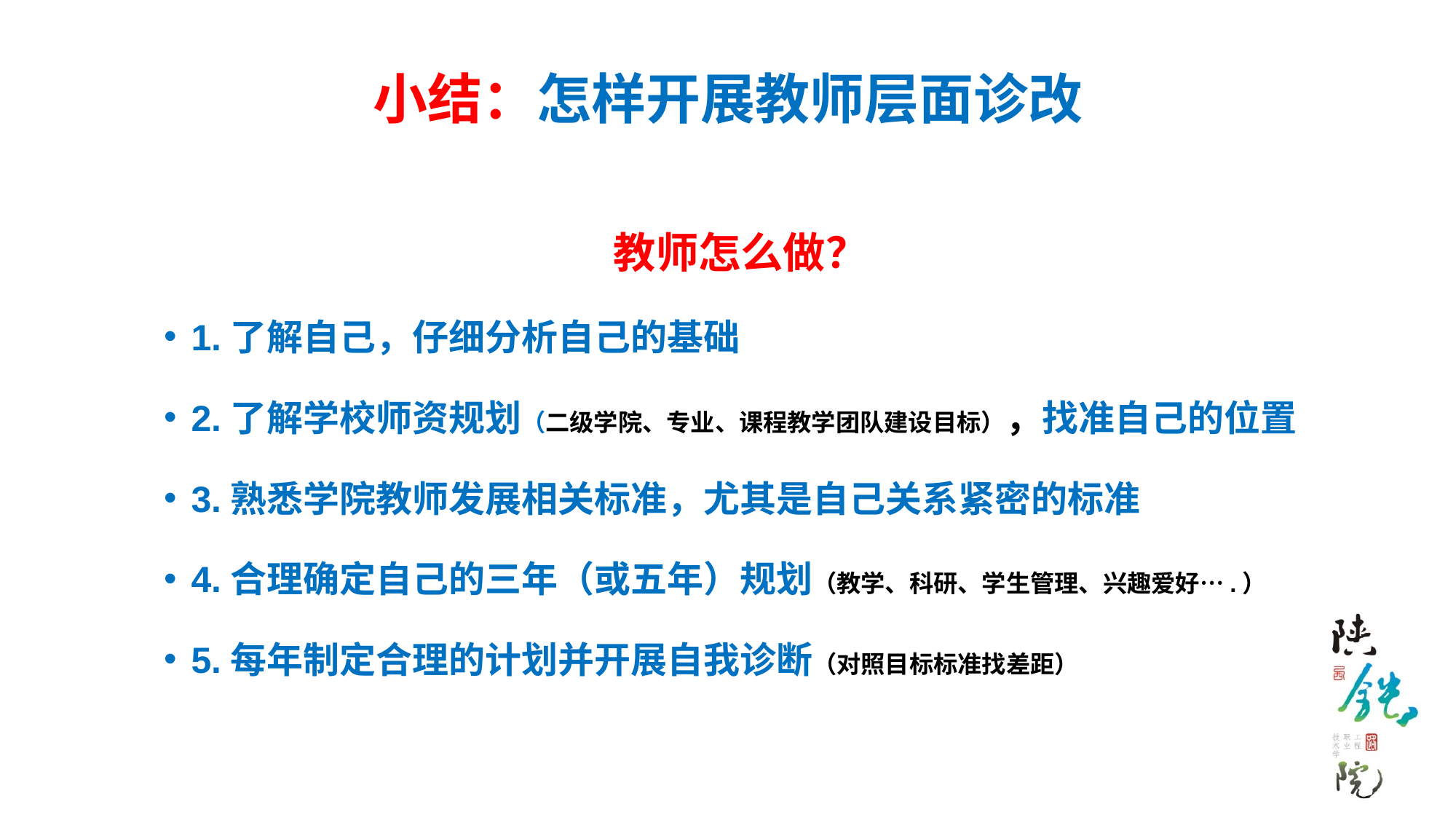

# 小结：怎样开展教师层面诊改
教师怎么做？
1.了解自己，仔细分析自己的基础
2.了解学校师资规划（二级学院、专业、课程教学团队建设目标），找准自己的位置
3.熟悉学院教师发展相关标准，尤其是自己关系紧密的标准
4.合理确定自己的三年（或五年）规划（教学、科研、学生管理、兴趣爱好….）
5.每年制定合理的计划并开展自我诊断（对照目标标准找差距）